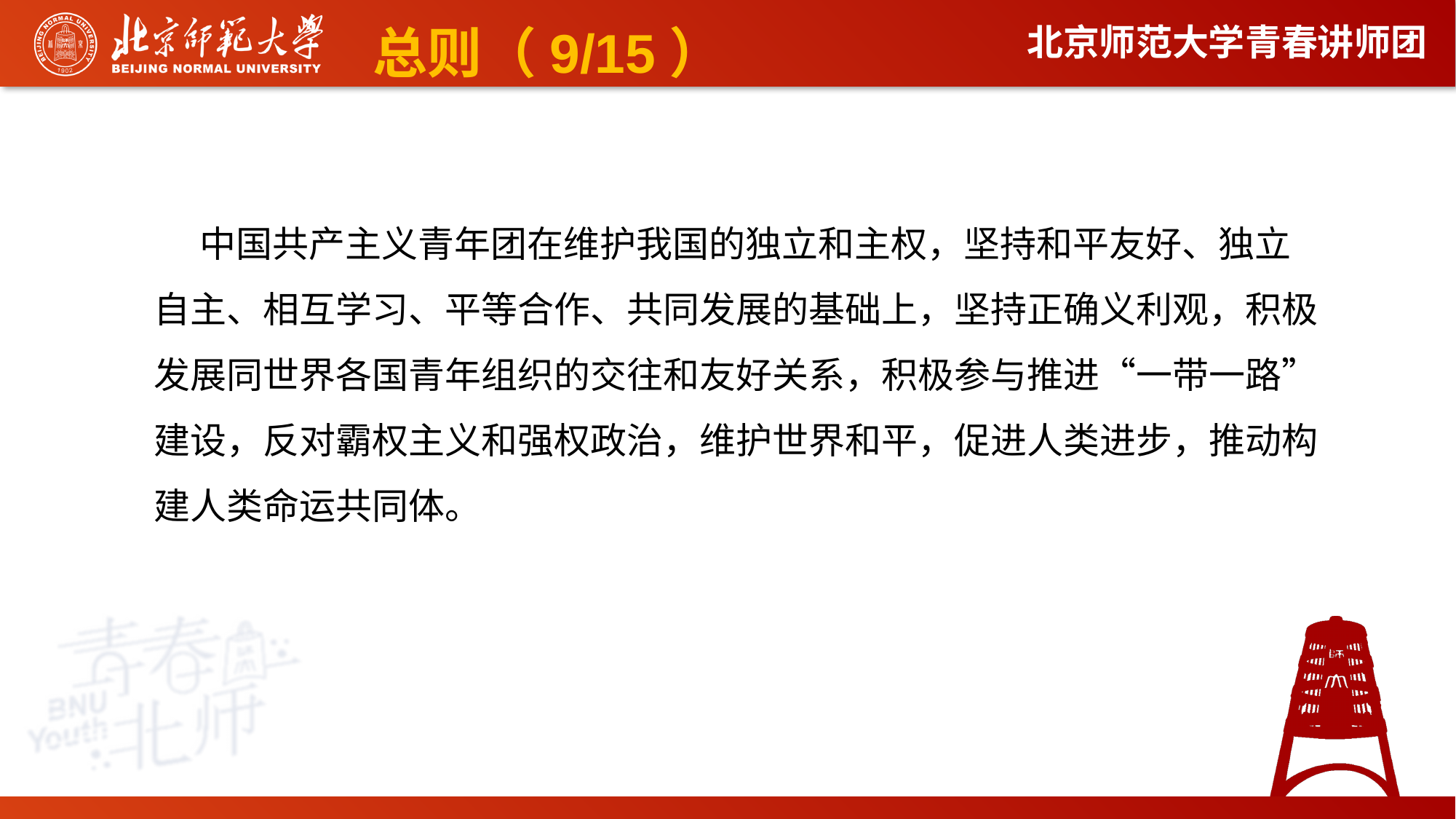

总则（9/15）

中国共产主义青年团在维护我国的独立和主权，坚持和平友好、独立自主、相互学习、平等合作、共同发展的基础上，坚持正确义利观，积极发展同世界各国青年组织的交往和友好关系，积极参与推进“一带一路”建设，反对霸权主义和强权政治，维护世界和平，促进人类进步，推动构建人类命运共同体。